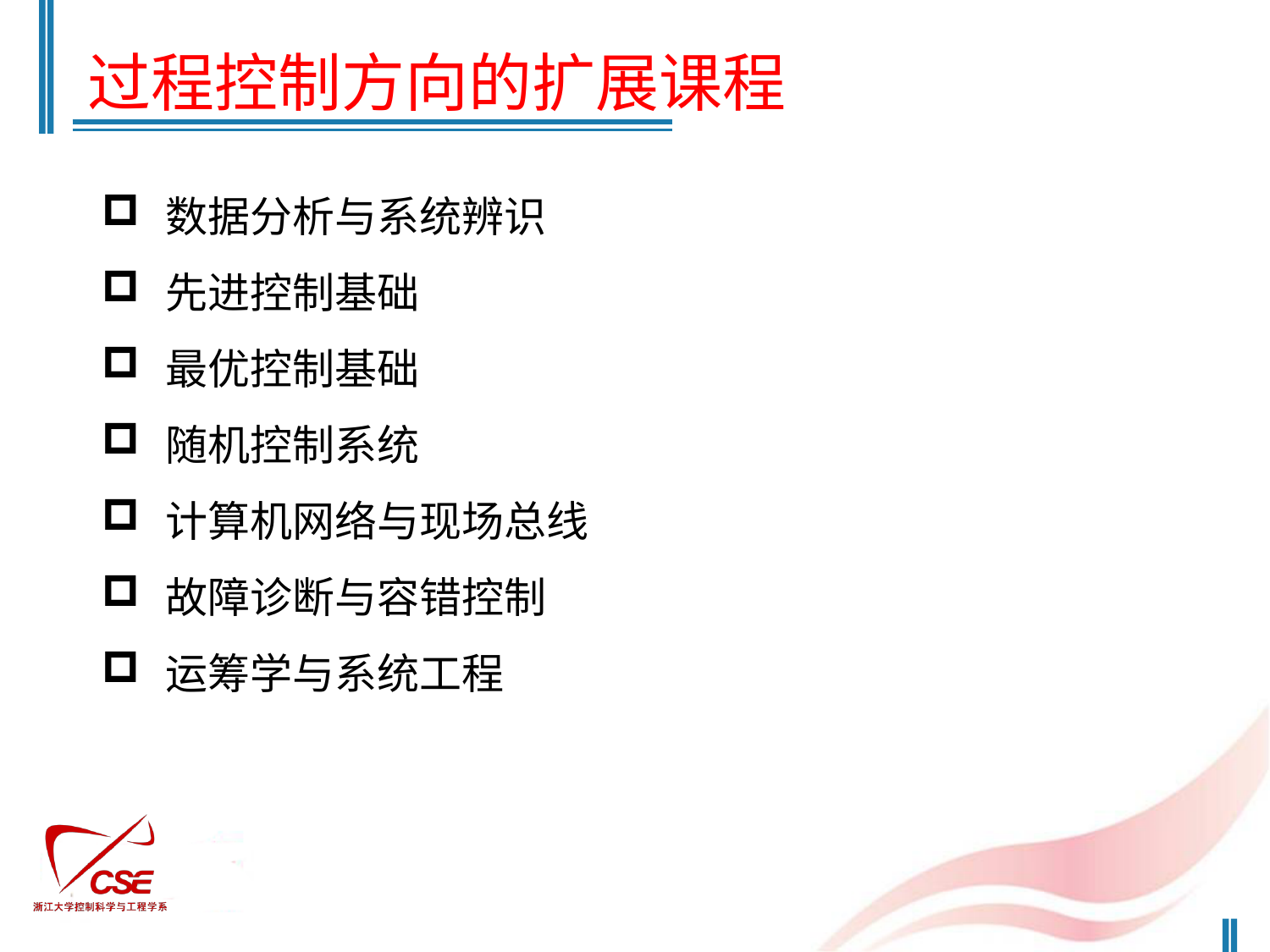

过程控制方向的扩展课程
数据分析与系统辨识
先进控制基础
最优控制基础
随机控制系统
计算机网络与现场总线
故障诊断与容错控制
运筹学与系统工程